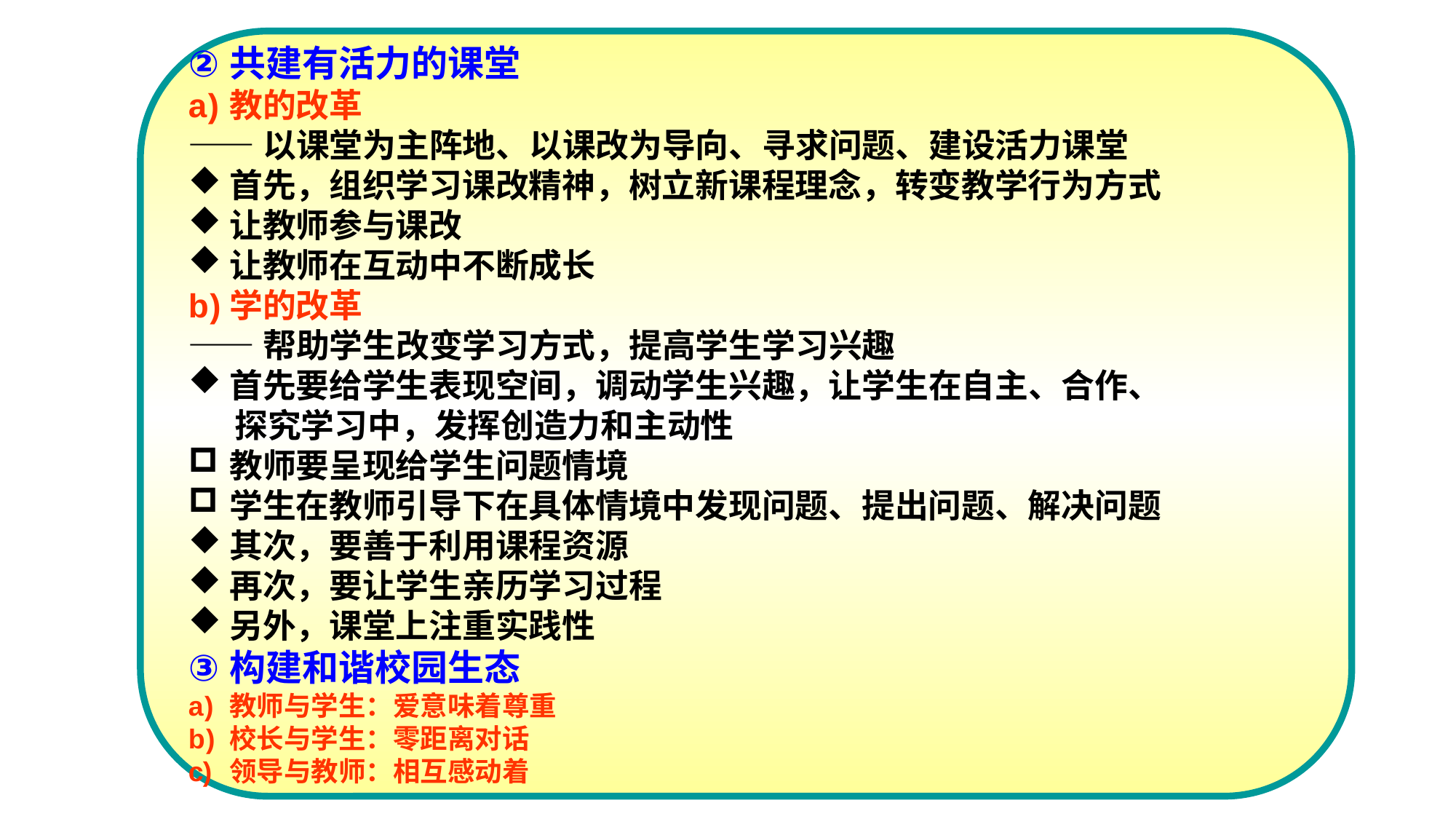

共建有活力的课堂
教的改革
——以课堂为主阵地、以课改为导向、寻求问题、建设活力课堂
首先，组织学习课改精神，树立新课程理念，转变教学行为方式
让教师参与课改
让教师在互动中不断成长
学的改革
——帮助学生改变学习方式，提高学生学习兴趣
首先要给学生表现空间，调动学生兴趣，让学生在自主、合作、
     探究学习中，发挥创造力和主动性
教师要呈现给学生问题情境
学生在教师引导下在具体情境中发现问题、提出问题、解决问题
其次，要善于利用课程资源
再次，要让学生亲历学习过程
另外，课堂上注重实践性
构建和谐校园生态
教师与学生：爱意味着尊重
校长与学生：零距离对话
领导与教师：相互感动着